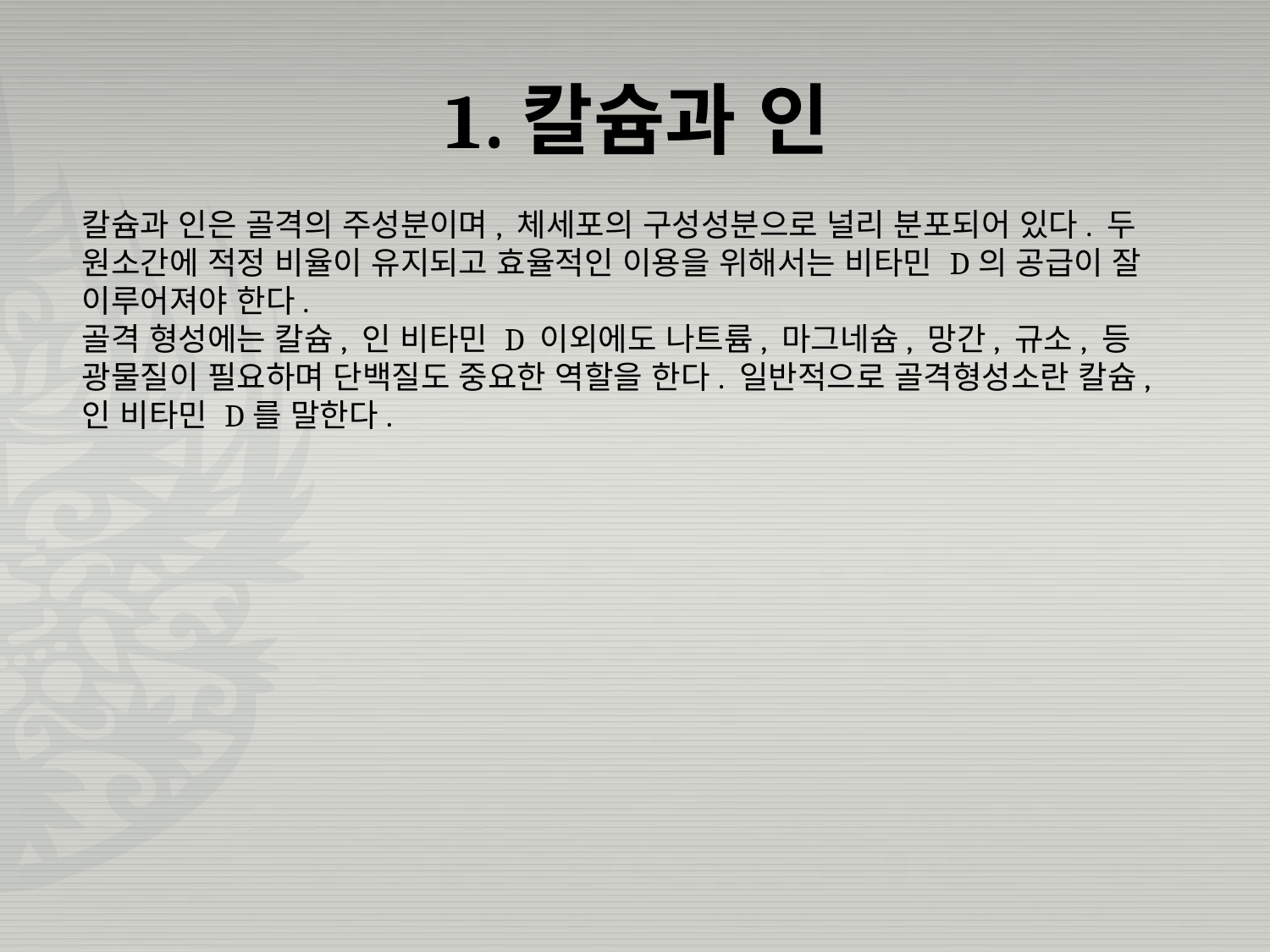

# 1.칼슘과 인
칼슘과 인은 골격의 주성분이며, 체세포의 구성성분으로 널리 분포되어 있다. 두 원소간에 적정 비율이 유지되고 효율적인 이용을 위해서는 비타민 D의 공급이 잘 이루어져야 한다.
골격 형성에는 칼슘, 인 비타민 D 이외에도 나트륨, 마그네슘, 망간, 규소, 등 광물질이 필요하며 단백질도 중요한 역할을 한다. 일반적으로 골격형성소란 칼슘, 인 비타민 D를 말한다.